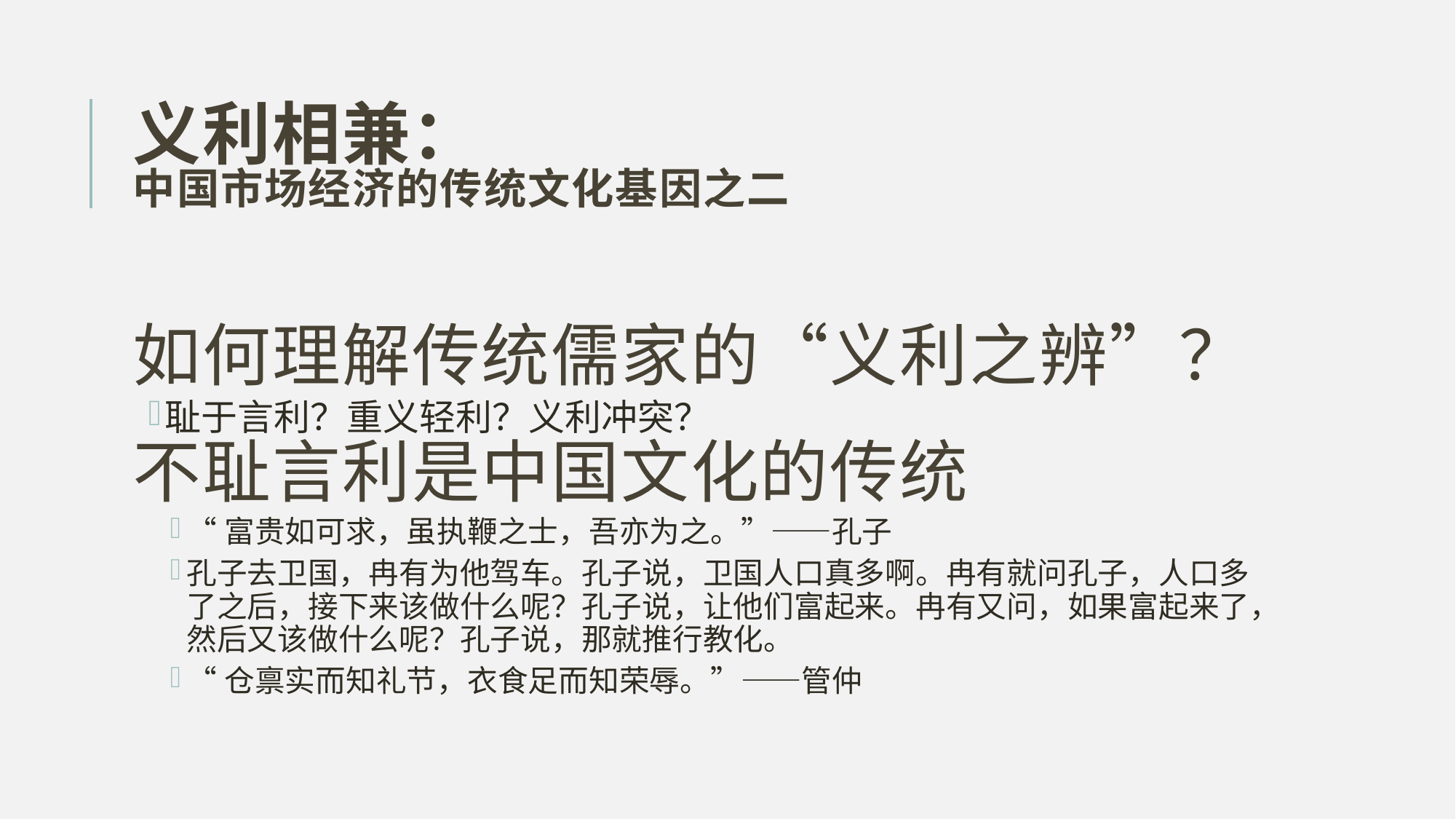

# 义利相兼： 中国市场经济的传统文化基因之二
如何理解传统儒家的“义利之辨”？
耻于言利？重义轻利？义利冲突？
不耻言利是中国文化的传统
“富贵如可求，虽执鞭之士，吾亦为之。”——孔子
孔子去卫国，冉有为他驾车。孔子说，卫国人口真多啊。冉有就问孔子，人口多了之后，接下来该做什么呢？孔子说，让他们富起来。冉有又问，如果富起来了，然后又该做什么呢？孔子说，那就推行教化。
“仓禀实而知礼节，衣食足而知荣辱。”——管仲